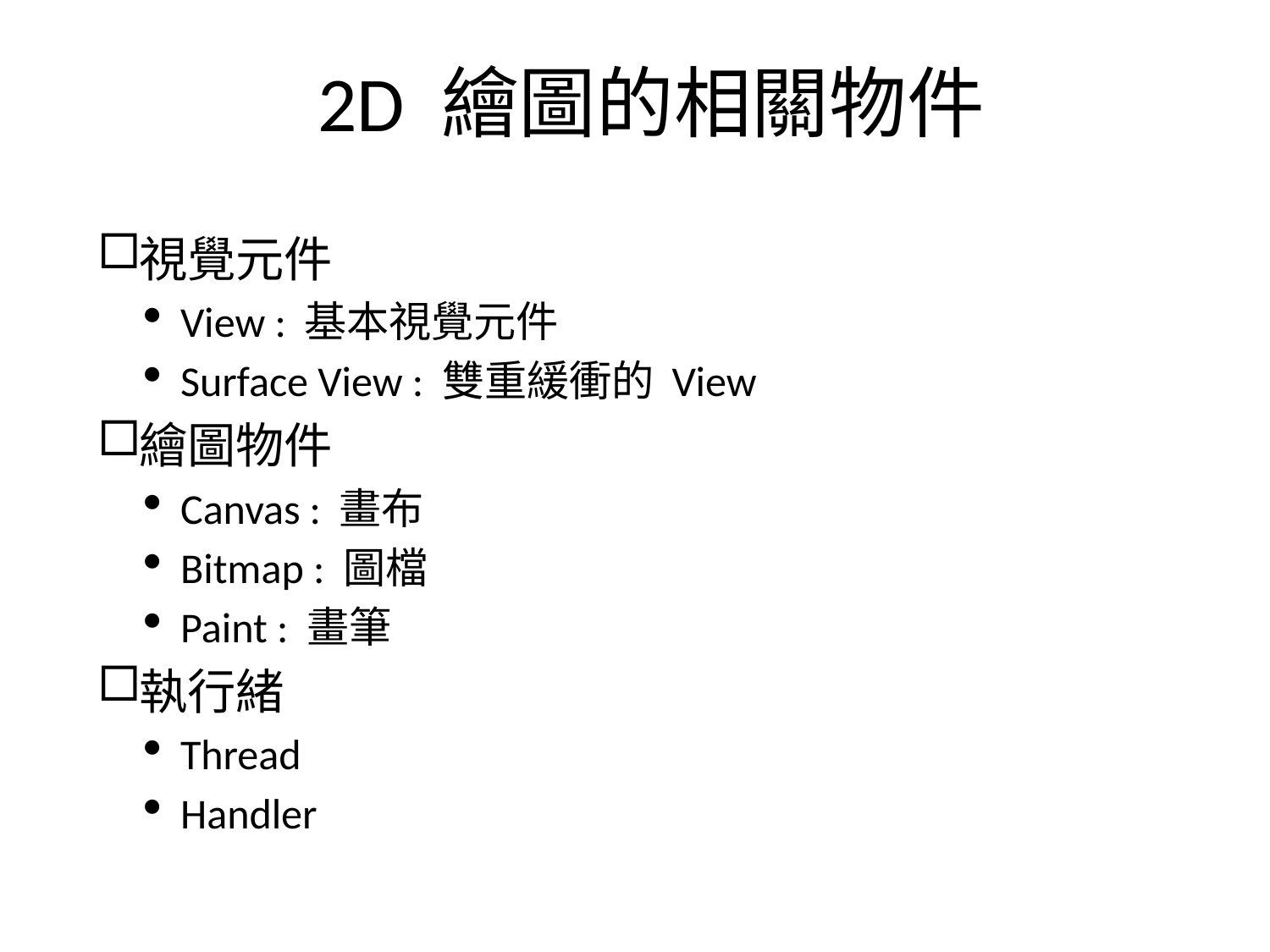

# 2D 繪圖的相關物件
視覺元件
View : 基本視覺元件
Surface View : 雙重緩衝的 View
繪圖物件
Canvas : 畫布
Bitmap : 圖檔
Paint : 畫筆
執行緒
Thread
Handler